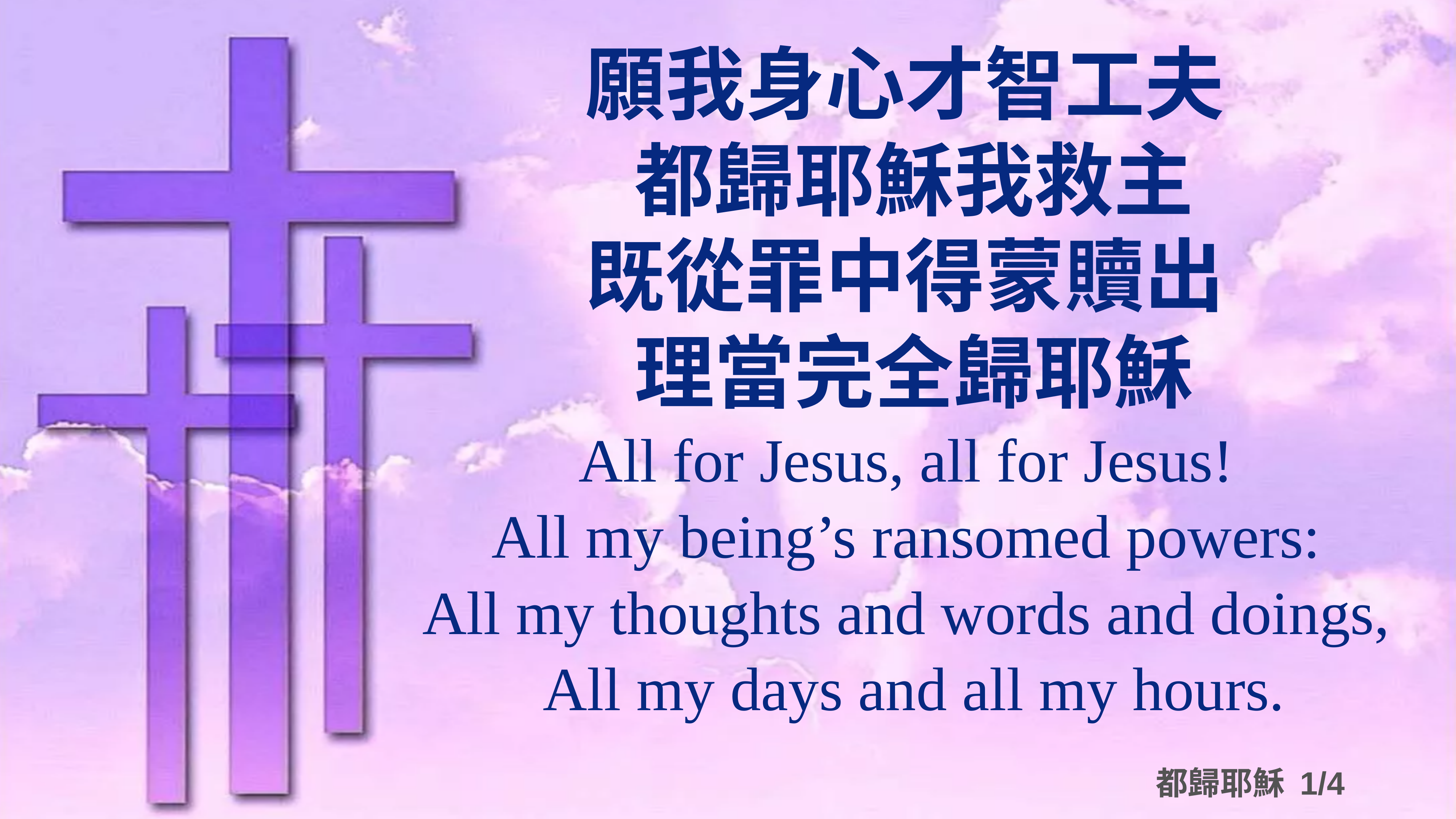

願我身心才智工夫
都歸耶穌我救主
既從罪中得蒙贖出
理當完全歸耶穌
All for Jesus, all for Jesus!
All my being’s ransomed powers:
All my thoughts and words and doings,
All my days and all my hours.
# 都歸耶穌 1/4